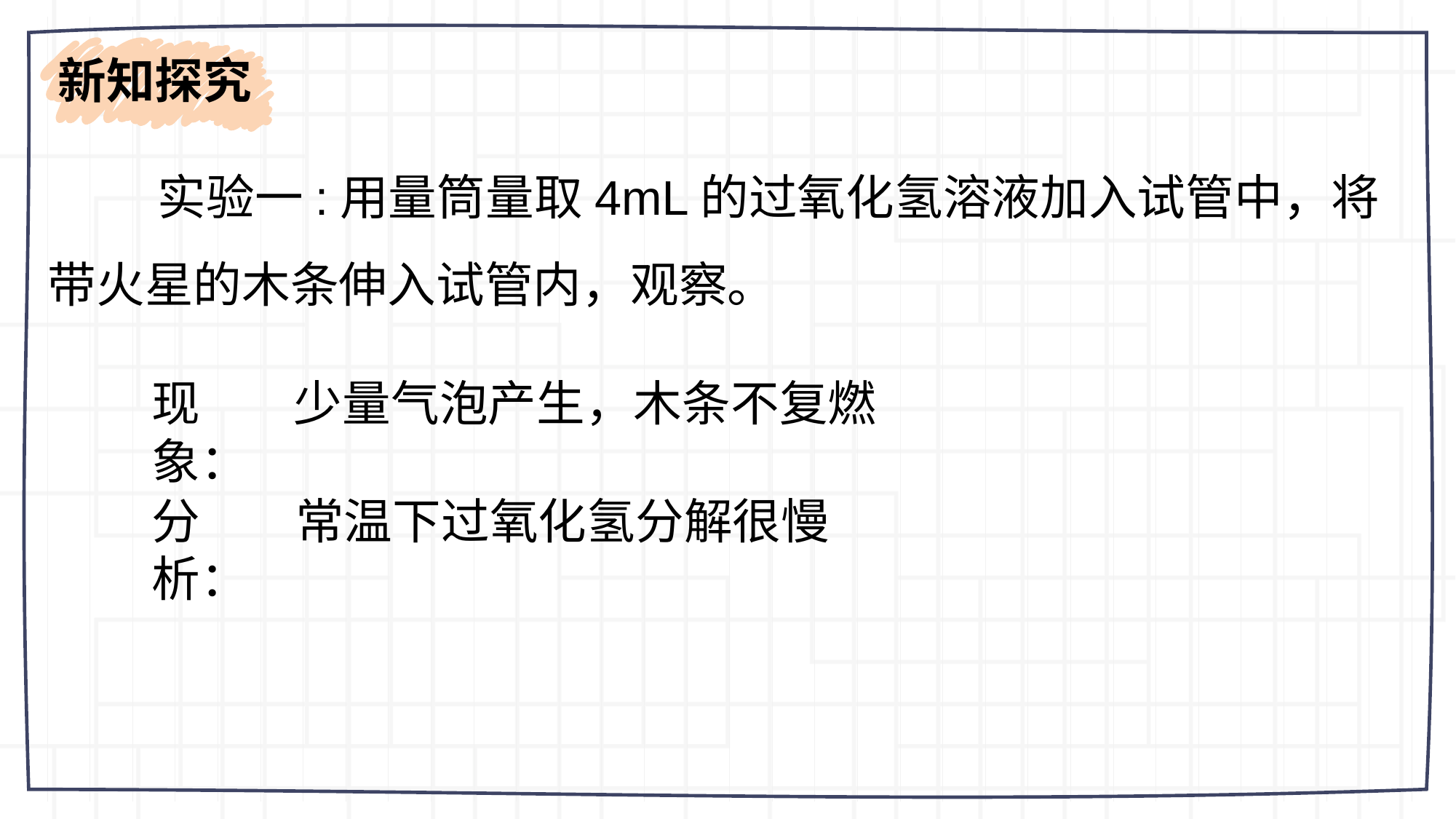

新知探究
         实验一:用量筒量取4mL的过氧化氢溶液加入试管中，将带火星的木条伸入试管内，观察。
现象：
少量气泡产生，木条不复燃
常温下过氧化氢分解很慢
分析：